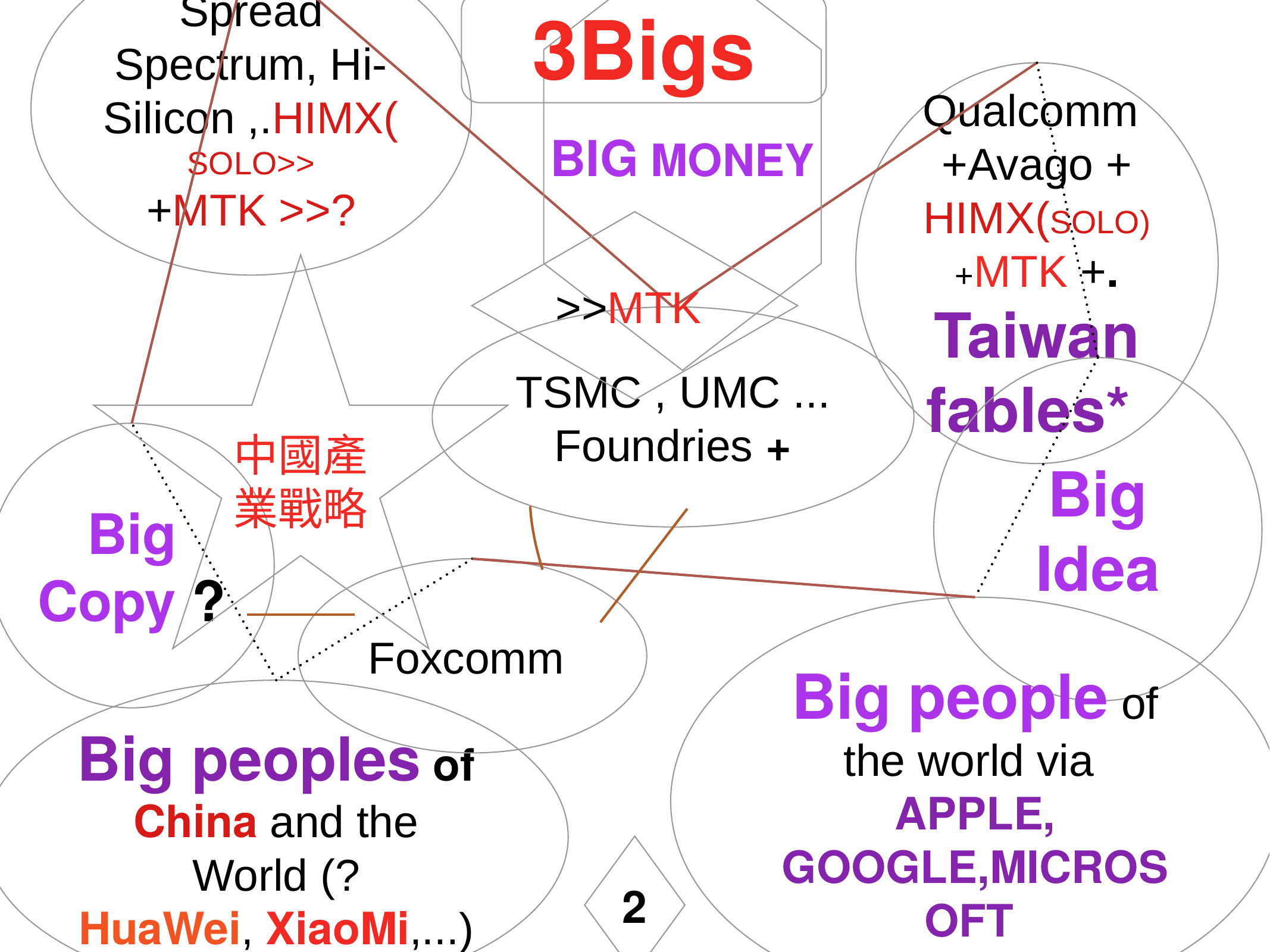

Spread Spectrum, Hi-Silicon ,.HIMX(SOLO>>
+MTK >>?
BIG MONEY
3Bigs
Qualcomm  +Avago + HIMX(SOLO)
+MTK +. Taiwan fables*
>>MTK
中國產業戰略
TSMC , UMC ...
 Foundries +
Big Idea
Big Copy ?

Foxcomm
Big people of the world via
APPLE, GOOGLE,MICROSOFT

Big peoples of China and the World (?
HuaWei, XiaoMi,...)
2